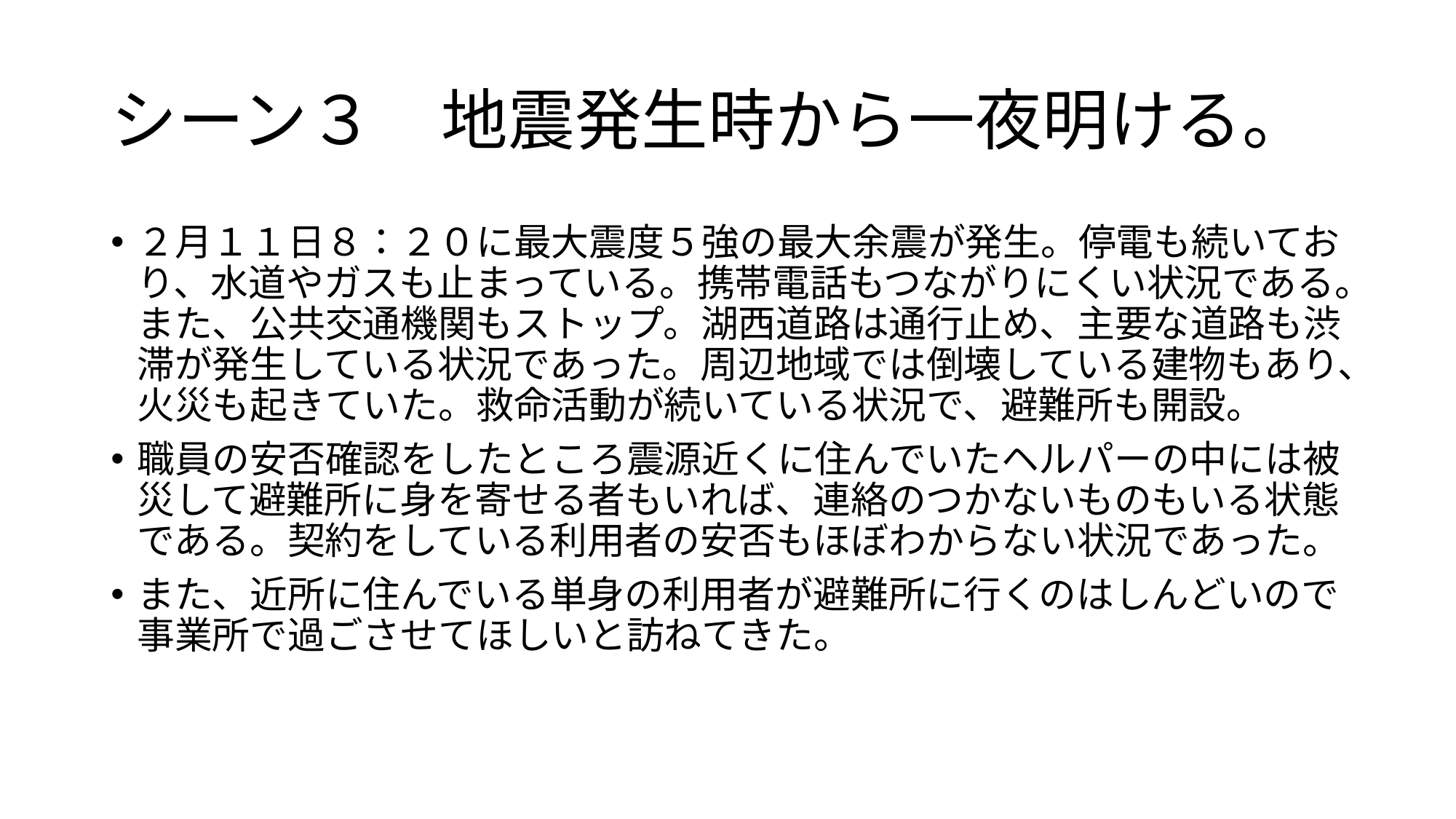

# シーン３　地震発生時から一夜明ける。
２月１１日８：２０に最大震度５強の最大余震が発生。停電も続いており、水道やガスも止まっている。携帯電話もつながりにくい状況である。また、公共交通機関もストップ。湖西道路は通行止め、主要な道路も渋滞が発生している状況であった。周辺地域では倒壊している建物もあり、火災も起きていた。救命活動が続いている状況で、避難所も開設。
職員の安否確認をしたところ震源近くに住んでいたヘルパーの中には被災して避難所に身を寄せる者もいれば、連絡のつかないものもいる状態である。契約をしている利用者の安否もほぼわからない状況であった。
また、近所に住んでいる単身の利用者が避難所に行くのはしんどいので事業所で過ごさせてほしいと訪ねてきた。